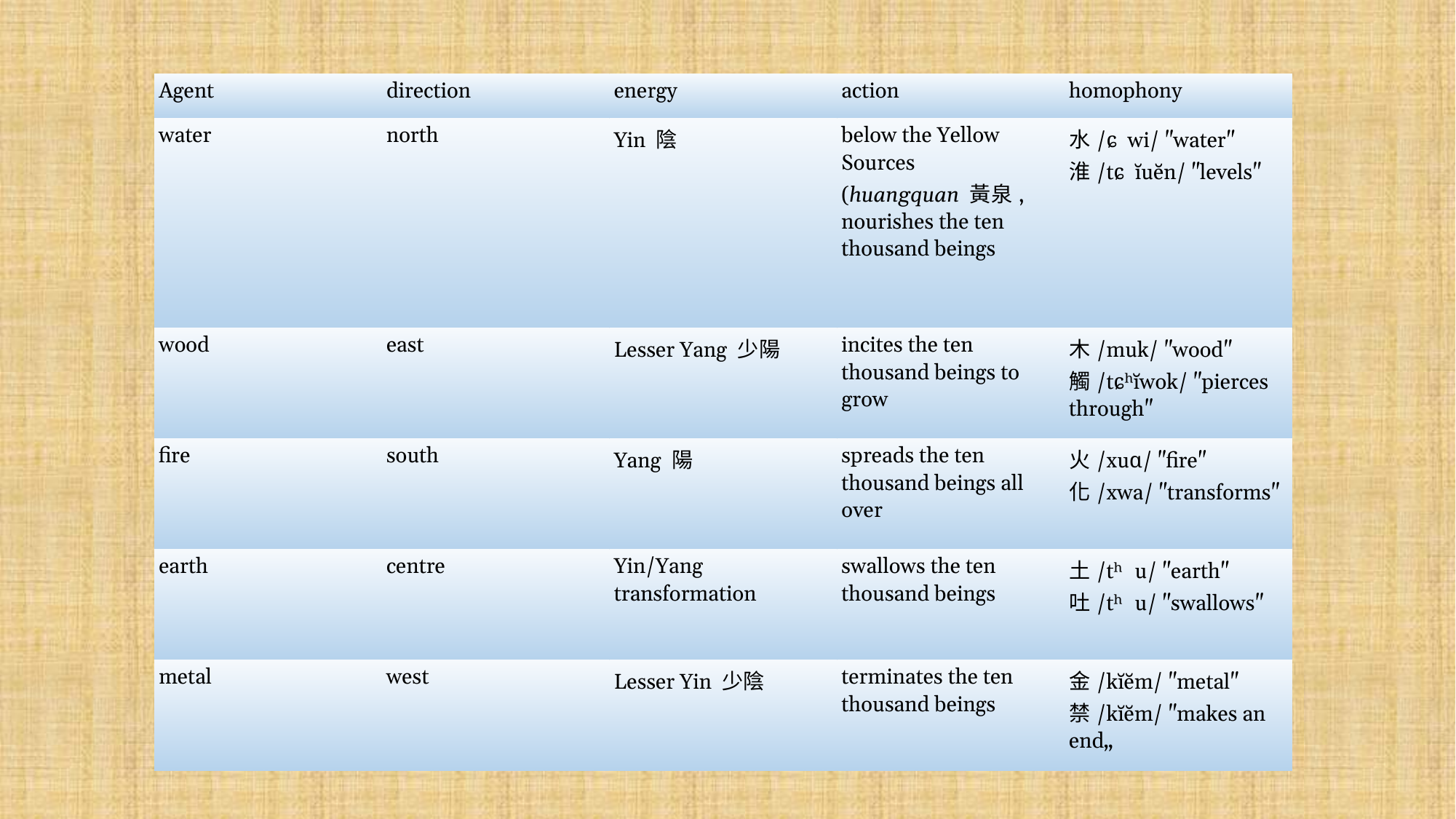

| Agent | direction | energy | action | homophony |
| --- | --- | --- | --- | --- |
| water | north | Yin 陰 | below the Yellow Sources (huangquan 黃泉, nourishes the ten thousand beings | 水/ɕwi/ "water" 淮/tɕĭuĕn/ "levels" |
| wood | east | Lesser Yang 少陽 | incites the ten thousand beings to grow | 木/muk/ "wood" 觸/tɕʰĭwok/ "pierces through" |
| fire | south | Yang 陽 | spreads the ten thousand beings all over | 火/xuɑ/ "fire" 化/xwa/ "transforms" |
| earth | centre | Yin/Yang transformation | swallows the ten thousand beings | 土/tʰu/ "earth" 吐/tʰu/ "swallows" |
| metal | west | Lesser Yin 少陰 | terminates the ten thousand beings | 金/kĭĕm/ "metal" 禁/kĭĕm/ "makes an end„ |